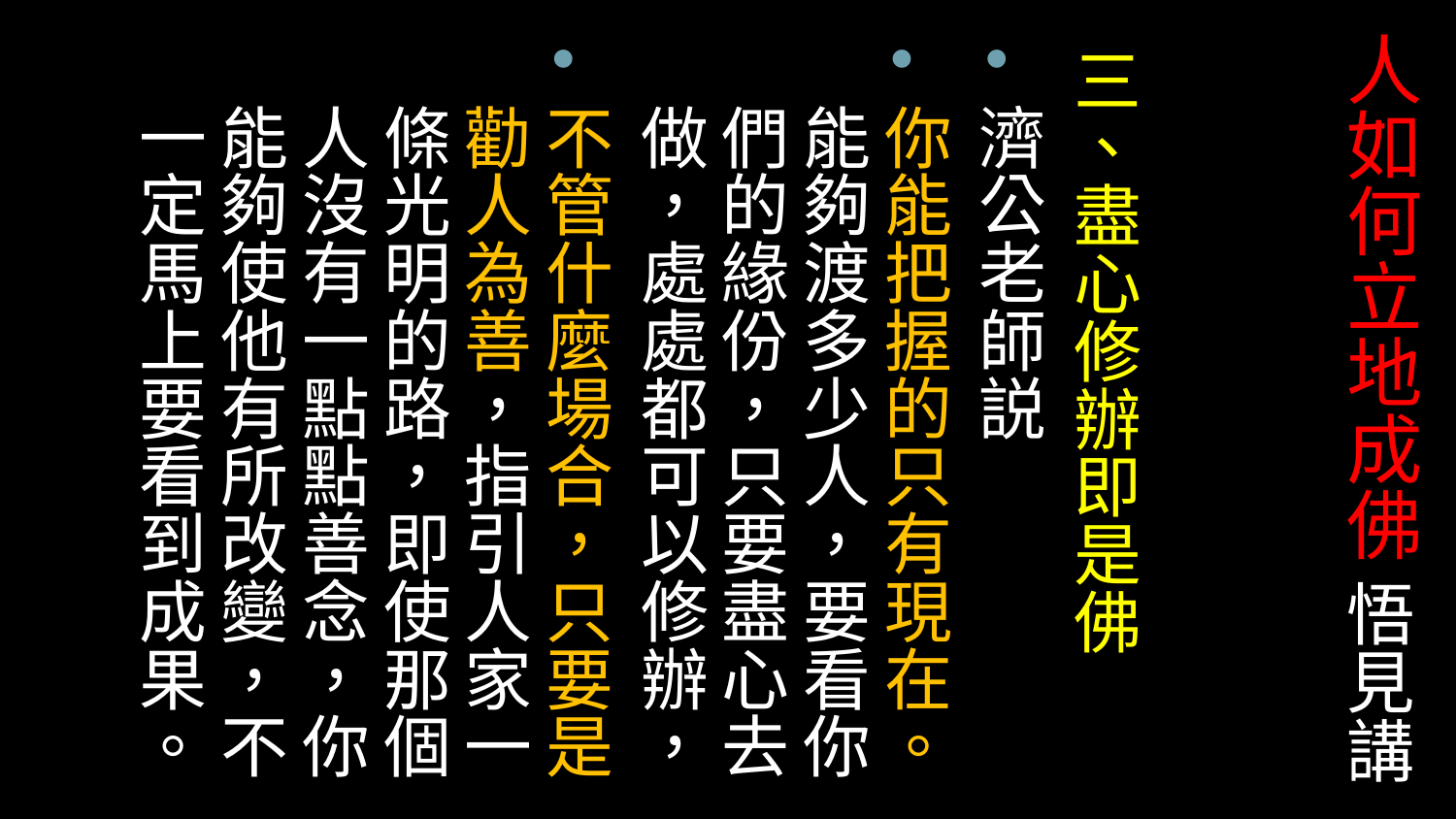

# 人如何立地成佛 悟見講
三、盡心修辦即是佛
濟公老師説
你能把握的只有現在。能夠渡多少人，要看你們的緣份，只要盡心去做，處處都可以修辦，
不管什麼場合，只要是勸人為善，指引人家一條光明的路，即使那個人沒有一點點善念，你能夠使他有所改變，不一定馬上要看到成果。